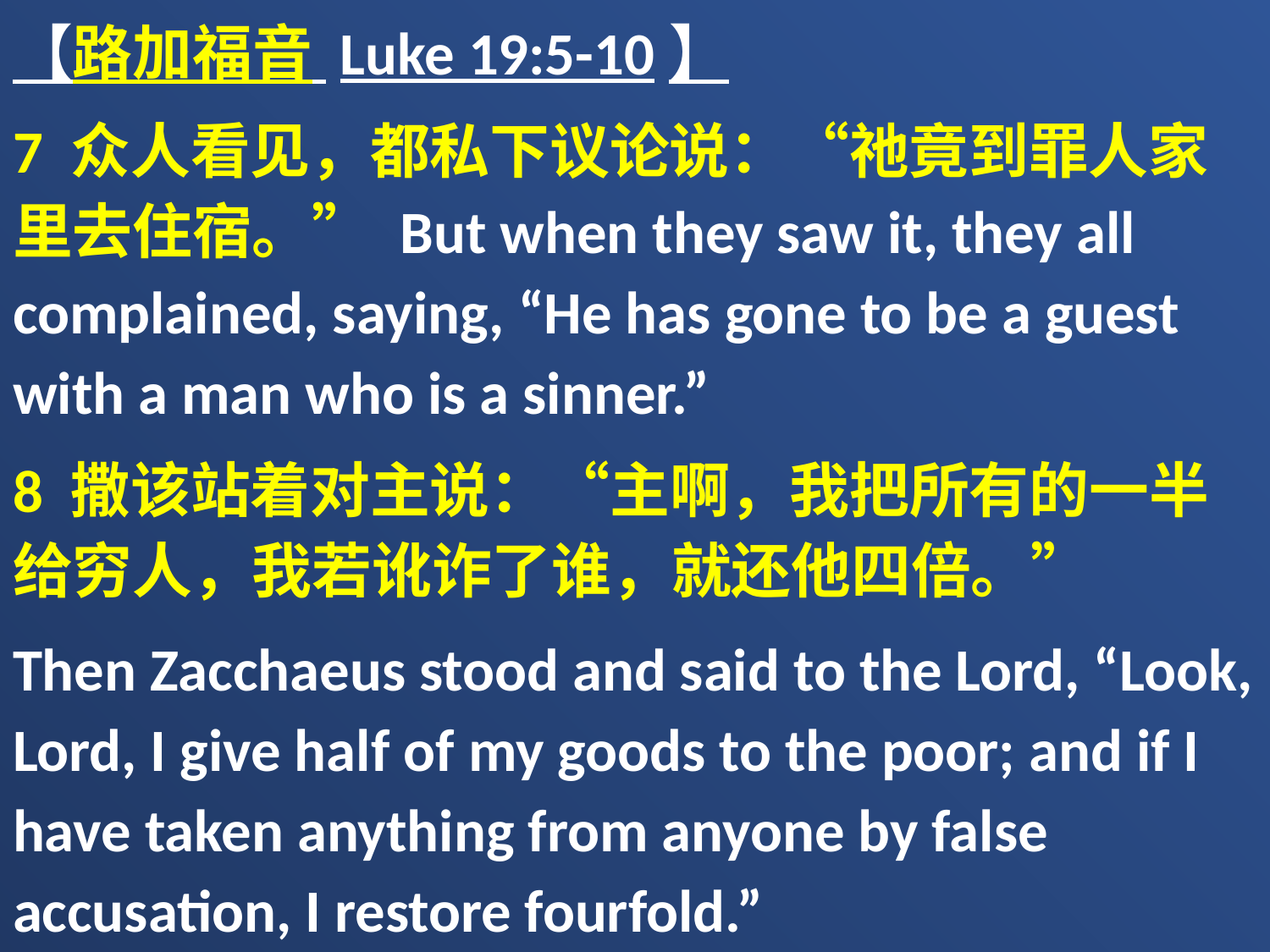

【路加福音 Luke 19:5-10】
7 众人看见，都私下议论说：“祂竟到罪人家里去住宿。” But when they saw it, they all complained, saying, “He has gone to be a guest with a man who is a sinner.”
8 撒该站着对主说：“主啊，我把所有的一半给穷人，我若讹诈了谁，就还他四倍。”
Then Zacchaeus stood and said to the Lord, “Look, Lord, I give half of my goods to the poor; and if I have taken anything from anyone by false accusation, I restore fourfold.”